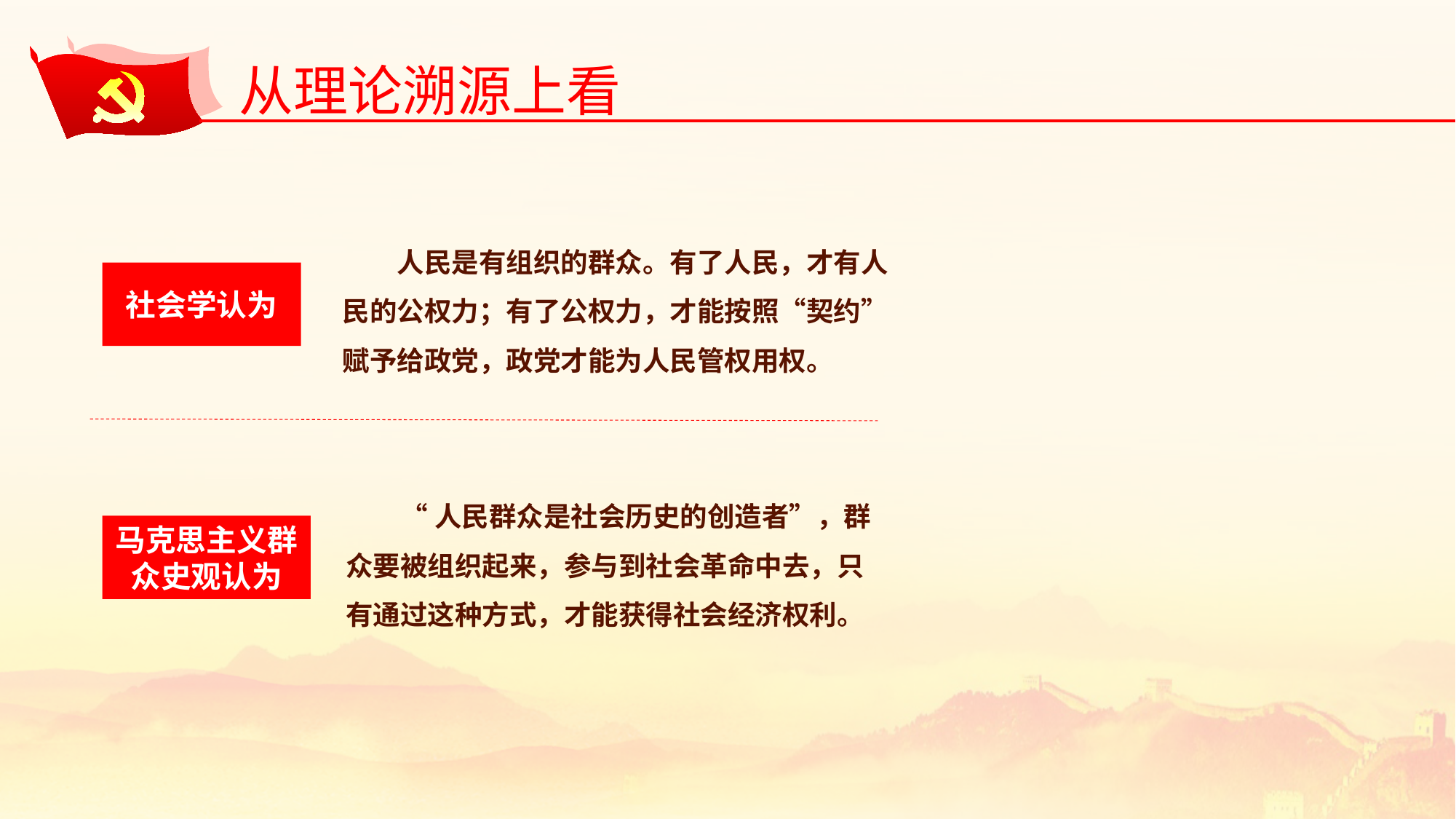

从理论溯源上看
人民是有组织的群众。有了人民，才有人民的公权力；有了公权力，才能按照“契约”赋予给政党，政党才能为人民管权用权。
社会学认为
“人民群众是社会历史的创造者”，群众要被组织起来，参与到社会革命中去，只有通过这种方式，才能获得社会经济权利。
马克思主义群众史观认为
延时符（正式讲课时请删除）